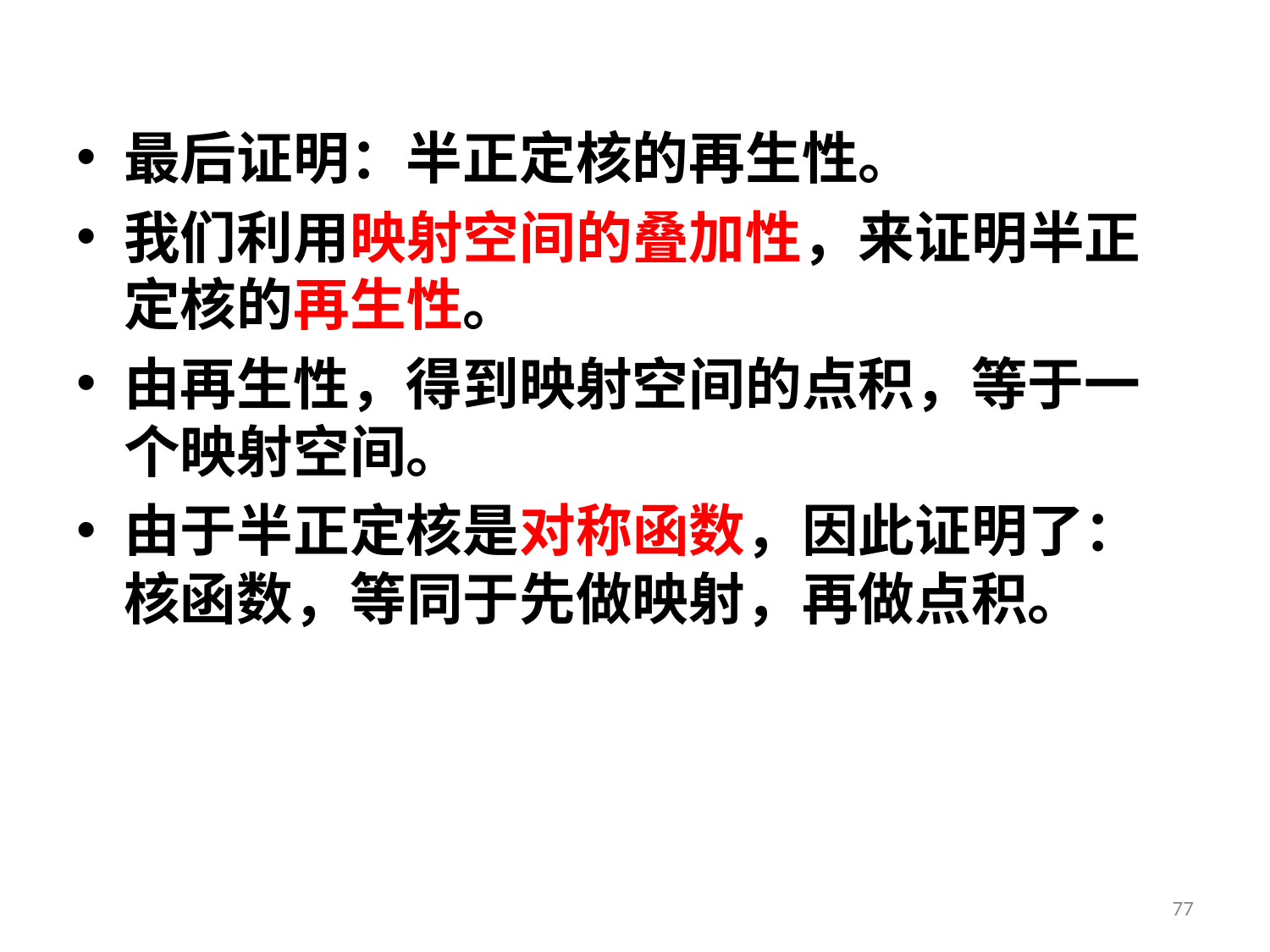

最后证明：半正定核的再生性。
我们利用映射空间的叠加性，来证明半正定核的再生性。
由再生性，得到映射空间的点积，等于一个映射空间。
由于半正定核是对称函数，因此证明了：核函数，等同于先做映射，再做点积。

77